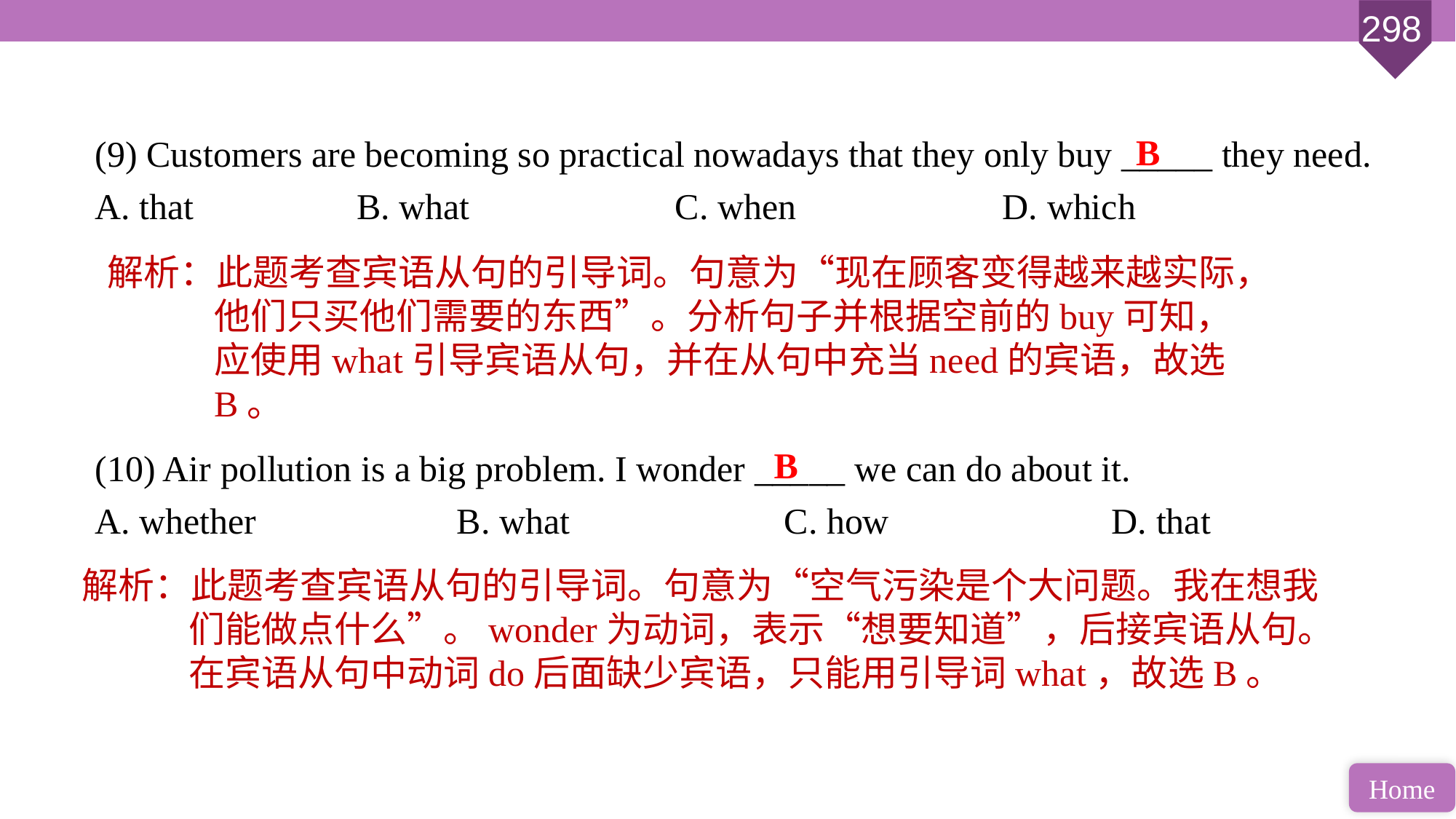

(9) Customers are becoming so practical nowadays that they only buy _____ they need.
A. that		 B. what 		C. when 		D. which

(10) Air pollution is a big problem. I wonder _____ we can do about it.
A. whether 		B. what 		C. how 		D. that
B
解析：此题考查宾语从句的引导词。句意为“现在顾客变得越来越实际，他们只买他们需要的东西”。分析句子并根据空前的buy可知，应使用what引导宾语从句，并在从句中充当need的宾语，故选B。
B
解析：此题考查宾语从句的引导词。句意为“空气污染是个大问题。我在想我们能做点什么”。wonder为动词，表示“想要知道”，后接宾语从句。在宾语从句中动词do后面缺少宾语，只能用引导词what，故选B。